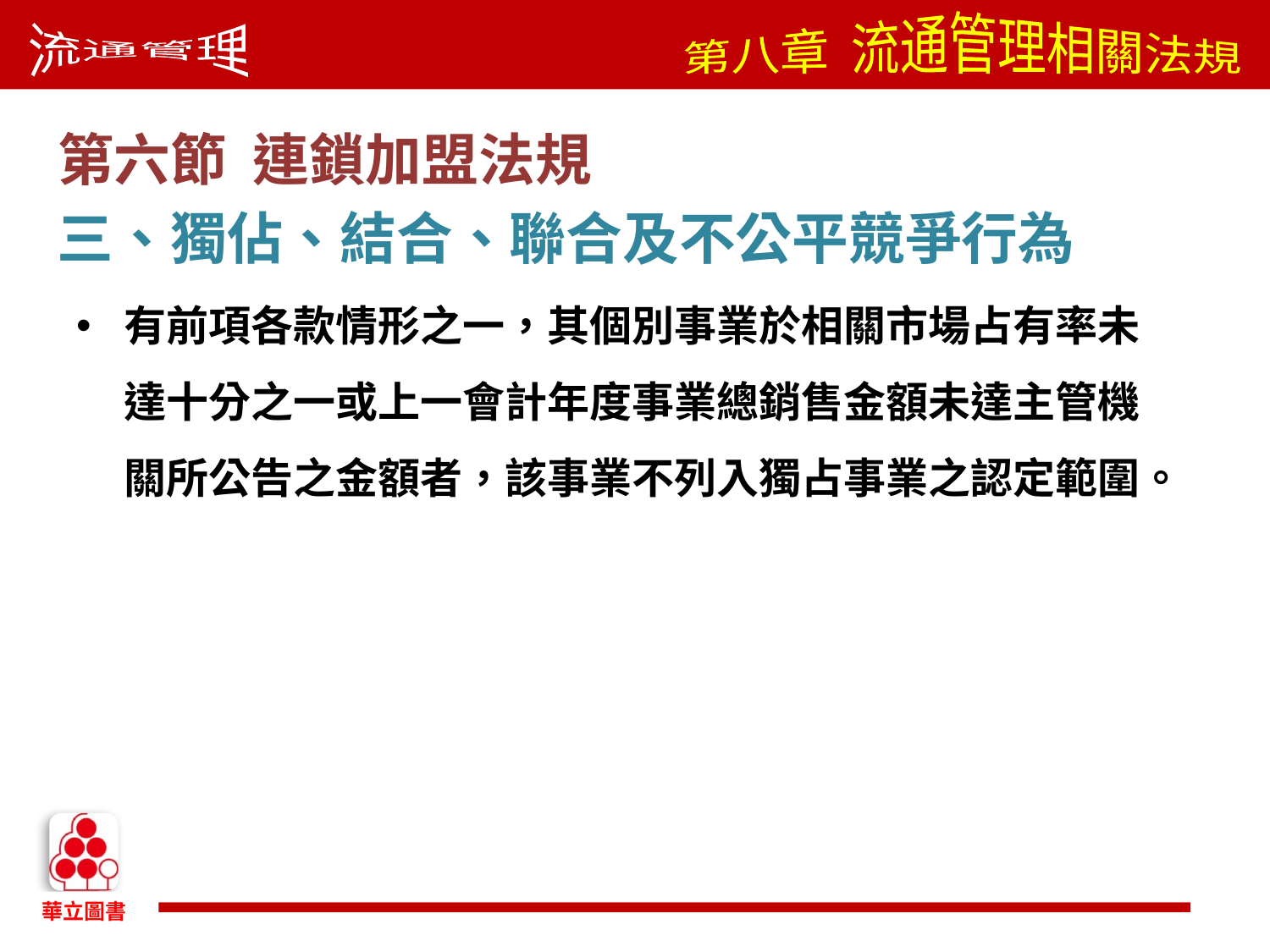

第六節  連鎖加盟法規
三、獨佔、結合、聯合及不公平競爭行為
有前項各款情形之一，其個別事業於相關市場占有率未達十分之一或上一會計年度事業總銷售金額未達主管機關所公告之金額者，該事業不列入獨占事業之認定範圍。